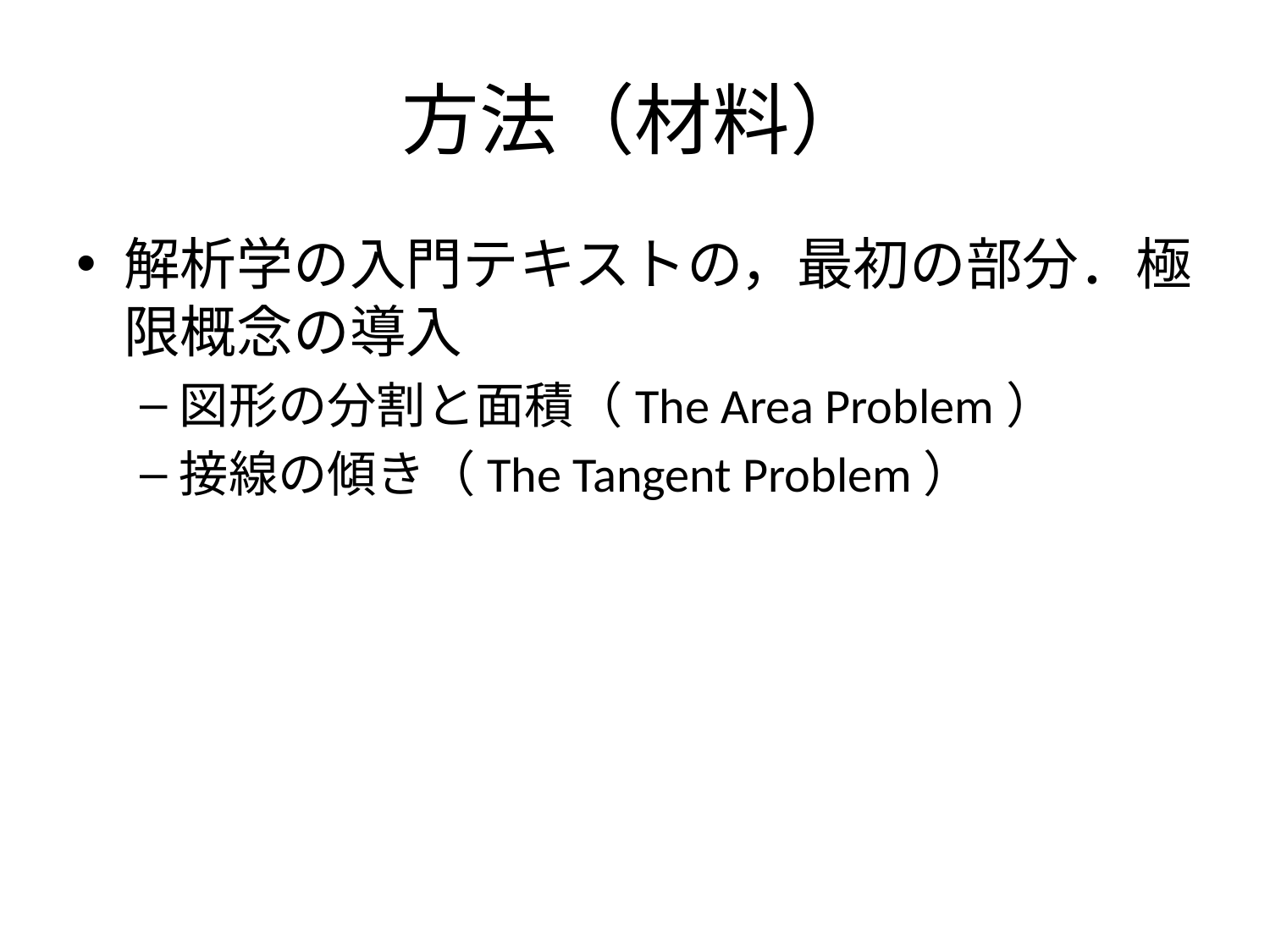

# 方法（材料）
解析学の入門テキストの，最初の部分．極限概念の導入
図形の分割と面積（The Area Problem）
接線の傾き（The Tangent Problem）